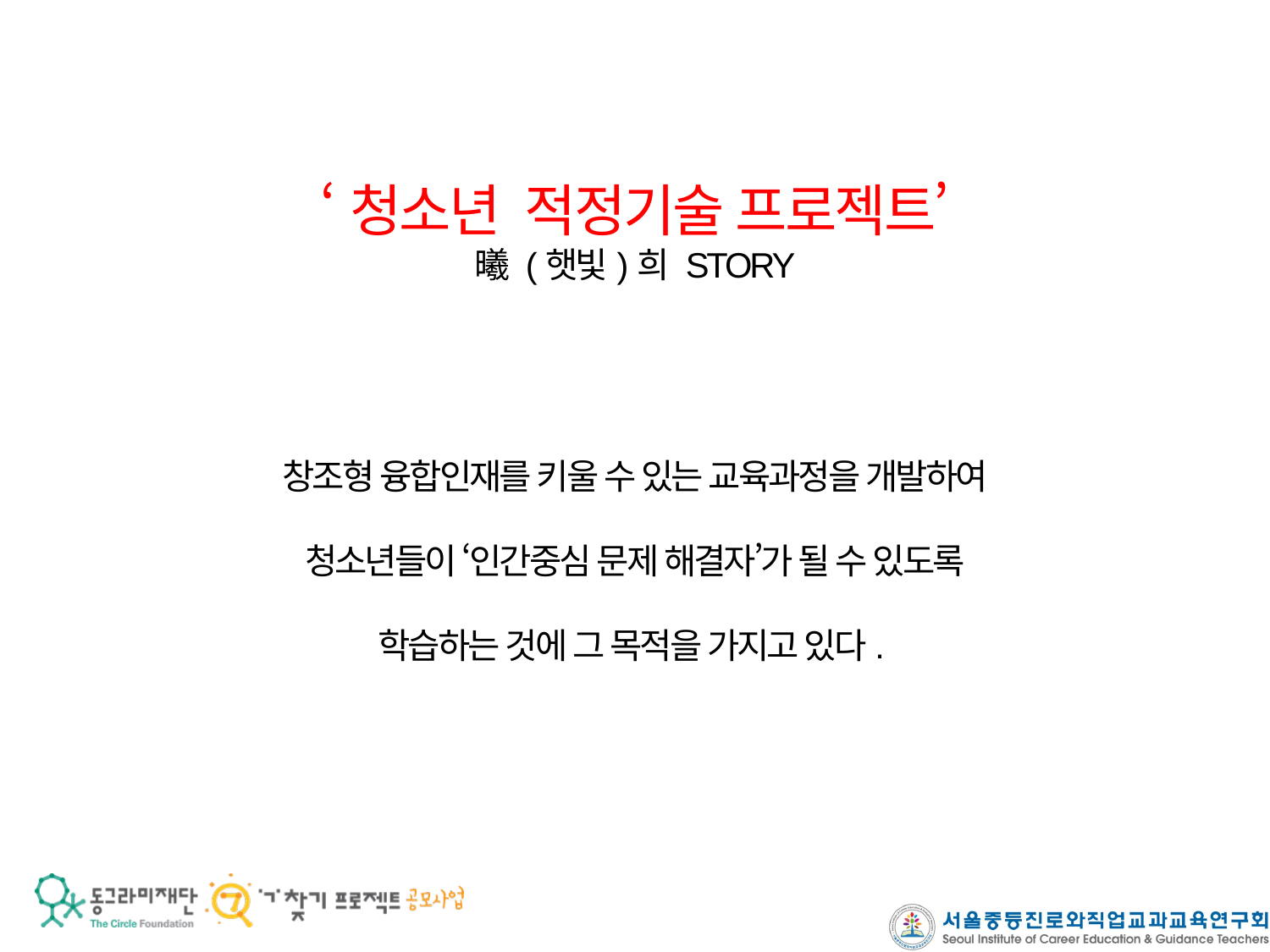

‘청소년  적정기술 프로젝트’
曦 (햇빛)희 STORY

창조형 융합인재를 키울 수 있는 교육과정을 개발하여

청소년들이 ‘인간중심 문제 해결자’가 될 수 있도록

학습하는 것에 그 목적을 가지고 있다.